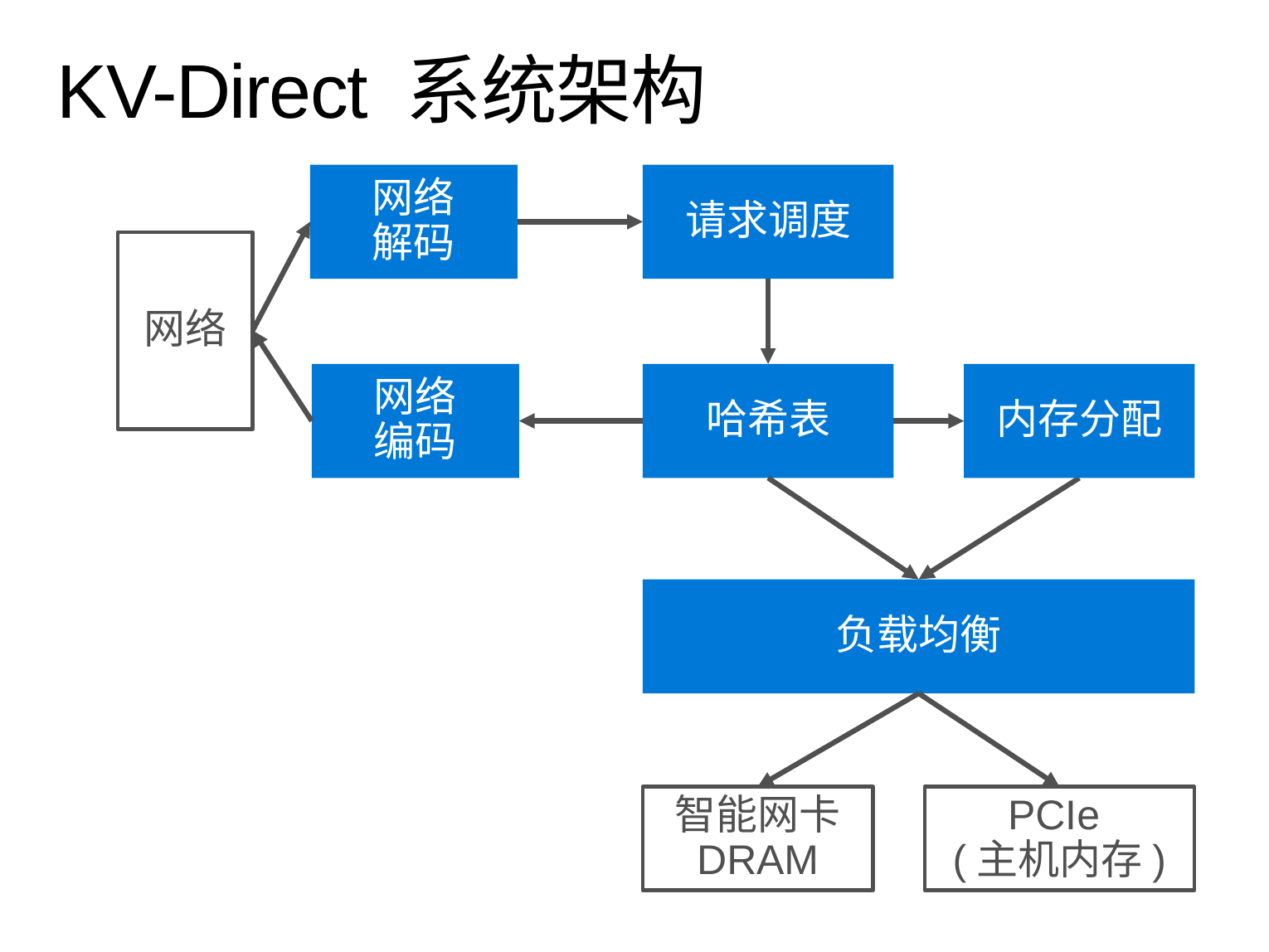

# KV-Direct 系统架构
网络
解码
请求调度
网络
网络
编码
哈希表
内存分配
负载均衡
智能网卡 DRAM
PCIe
(主机内存)